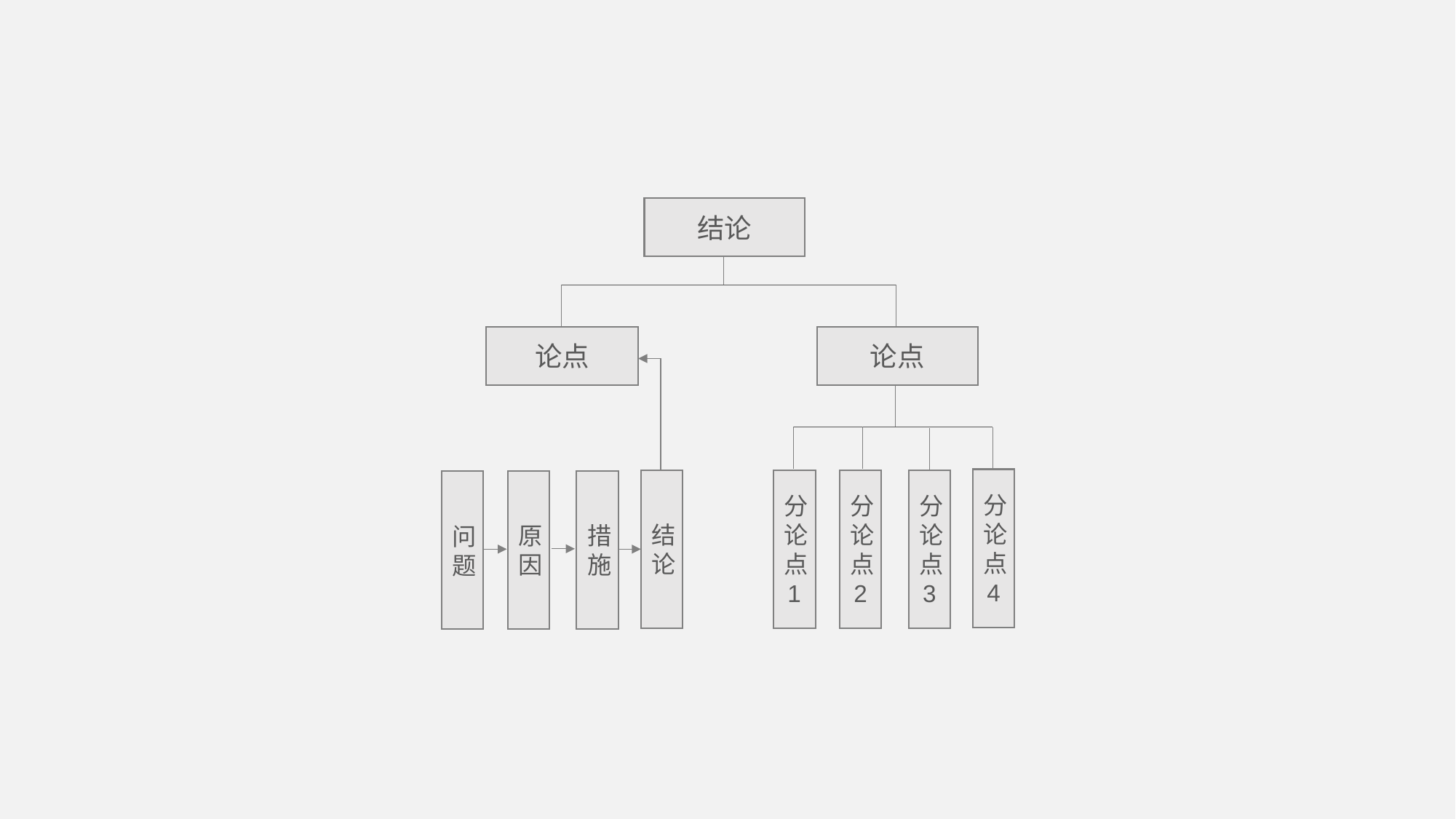

结论
论点
论点
分论点4
分论点3
分论点2
分论点1
结论
措施
原因
问题